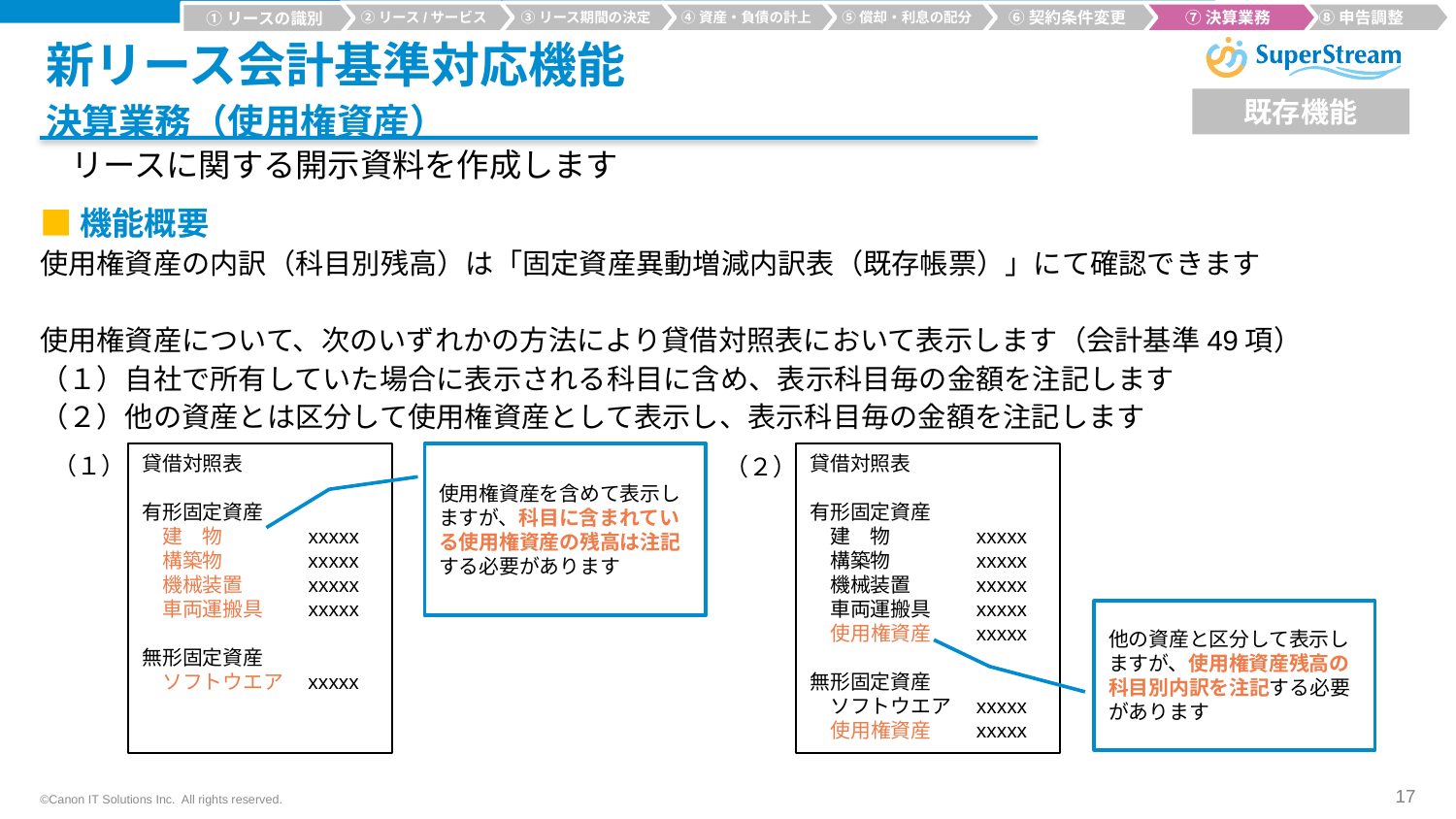

②リース/サービス
③リース期間の決定
④資産・負債の計上
⑤償却・利息の配分
⑥契約条件変更
⑦決算業務
⑧申告調整
①リースの識別
# 新リース会計基準対応機能
既存機能
決算業務（使用権資産）
リースに関する開示資料を作成します
■機能概要
使用権資産の内訳（科目別残高）は「固定資産異動増減内訳表（既存帳票）」にて確認できます

使用権資産について、次のいずれかの方法により貸借対照表において表示します（会計基準49項）
（１）自社で所有していた場合に表示される科目に含め、表示科目毎の金額を注記します
（２）他の資産とは区分して使用権資産として表示し、表示科目毎の金額を注記します

（１）
貸借対照表

有形固定資産
　建　物　　　　xxxxx
　構築物　　　　xxxxx
　機械装置　　　xxxxx
　車両運搬具　　xxxxx

無形固定資産
　ソフトウエア　xxxxx
使用権資産を含めて表示しますが、科目に含まれている使用権資産の残高は注記する必要があります
貸借対照表

有形固定資産
　建　物　　　　xxxxx
　構築物　　　　xxxxx
　機械装置　　　xxxxx
　車両運搬具　　xxxxx
　使用権資産　　xxxxx

無形固定資産
　ソフトウエア　xxxxx
　使用権資産　　xxxxx
（２）
他の資産と区分して表示しますが、使用権資産残高の科目別内訳を注記する必要があります
©Canon IT Solutions Inc.  All rights reserved.
17